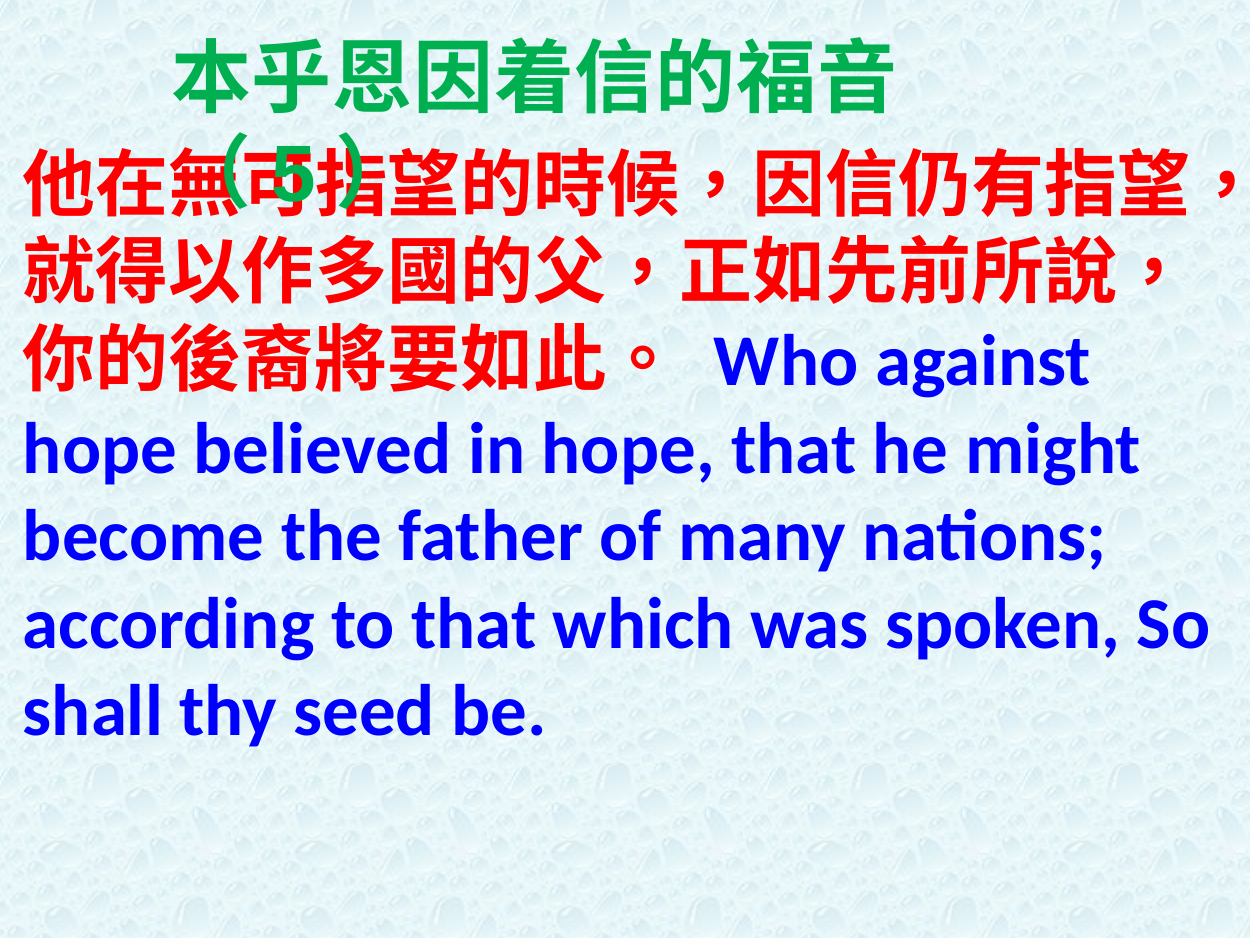

本乎恩因着信的福音（5）
他在無可指望的時候，因信仍有指望，就得以作多國的父，正如先前所說，你的後裔將要如此。 Who against hope believed in hope, that he might become the father of many nations; according to that which was spoken, So shall thy seed be.